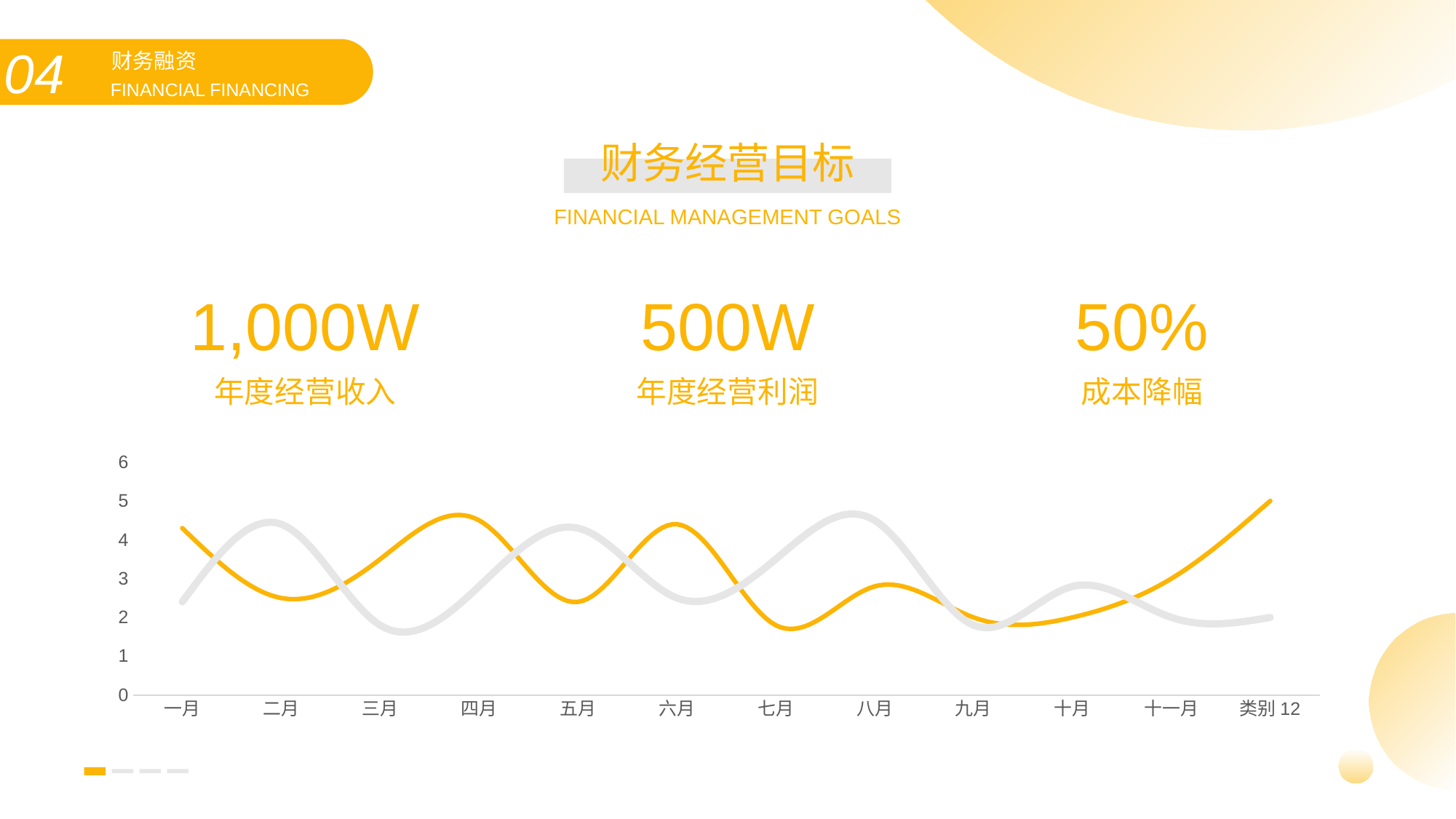

财务融资
FINANCIAL FINANCING
财务经营目标

FINANCIAL MANAGEMENT GOALS
1,000W
500W
50%
年度经营收入
年度经营利润
成本降幅

### Chart

| Category | 系列 1 | 系列 2 |
|---|---|---|
| 一月 | 4.3 | 2.4 |
| 二月 | 2.5 | 4.4 |
| 三月 | 3.5 | 1.8 |
| 四月 | 4.5 | 2.8 |
| 五月 | 2.4 | 4.3 |
| 六月 | 4.4 | 2.5 |
| 七月 | 1.8 | 3.5 |
| 八月 | 2.8 | 4.5 |
| 九月 | 2.0 | 1.8 |
| 十月 | 2.0 | 2.8 |
| 十一月 | 3.0 | 2.0 |
| 类别12 | 5.0 | 2.0 |